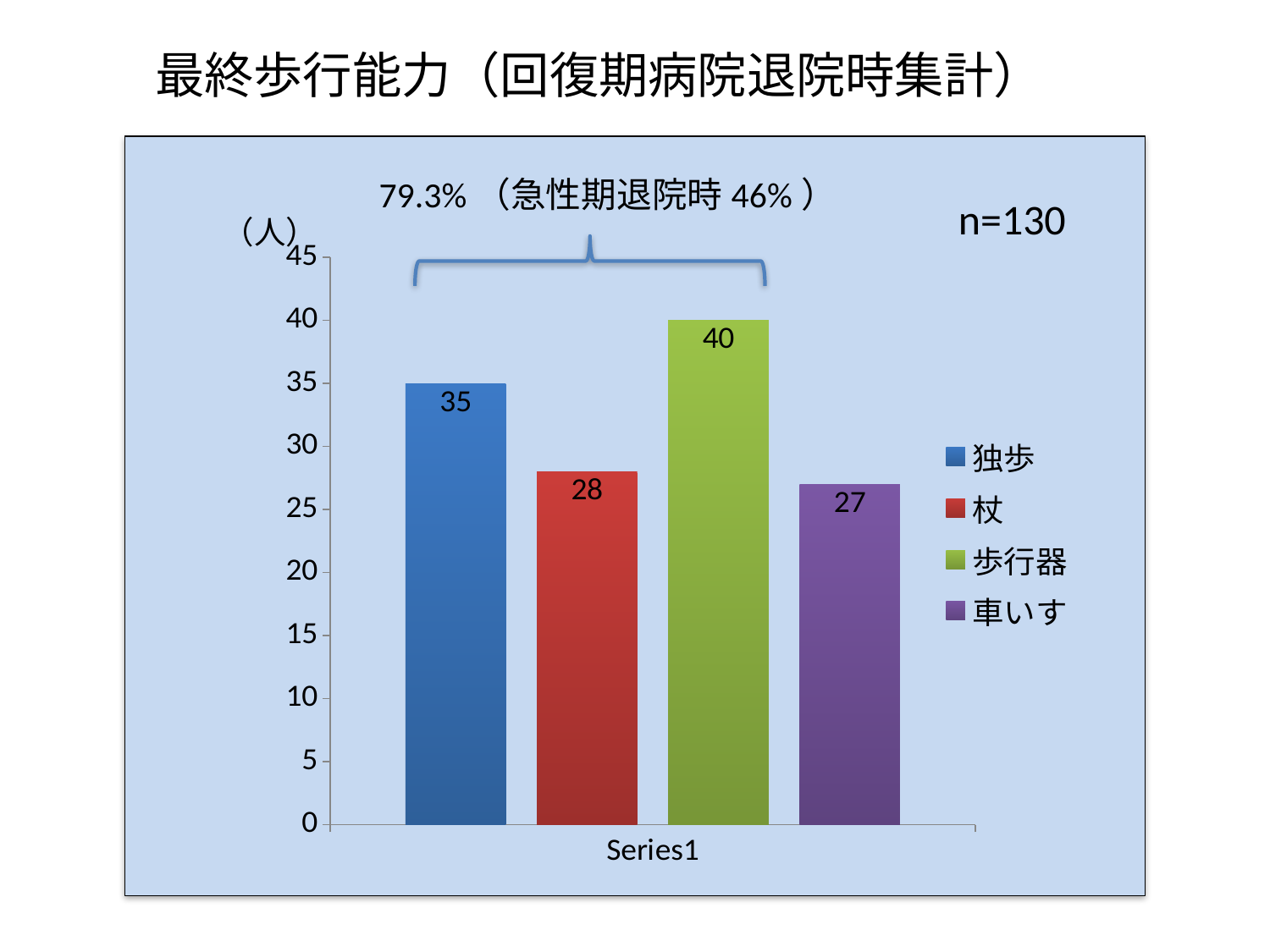

最終歩行能力（回復期病院退院時集計）

79.3%（急性期退院時46%）
n=130
（人）

### Chart

| Category | 独歩 | 杖 | 歩行器 | 車いす |
|---|---|---|---|---|
|  | 35.0 | 28.0 | 40.0 | 27.0 |